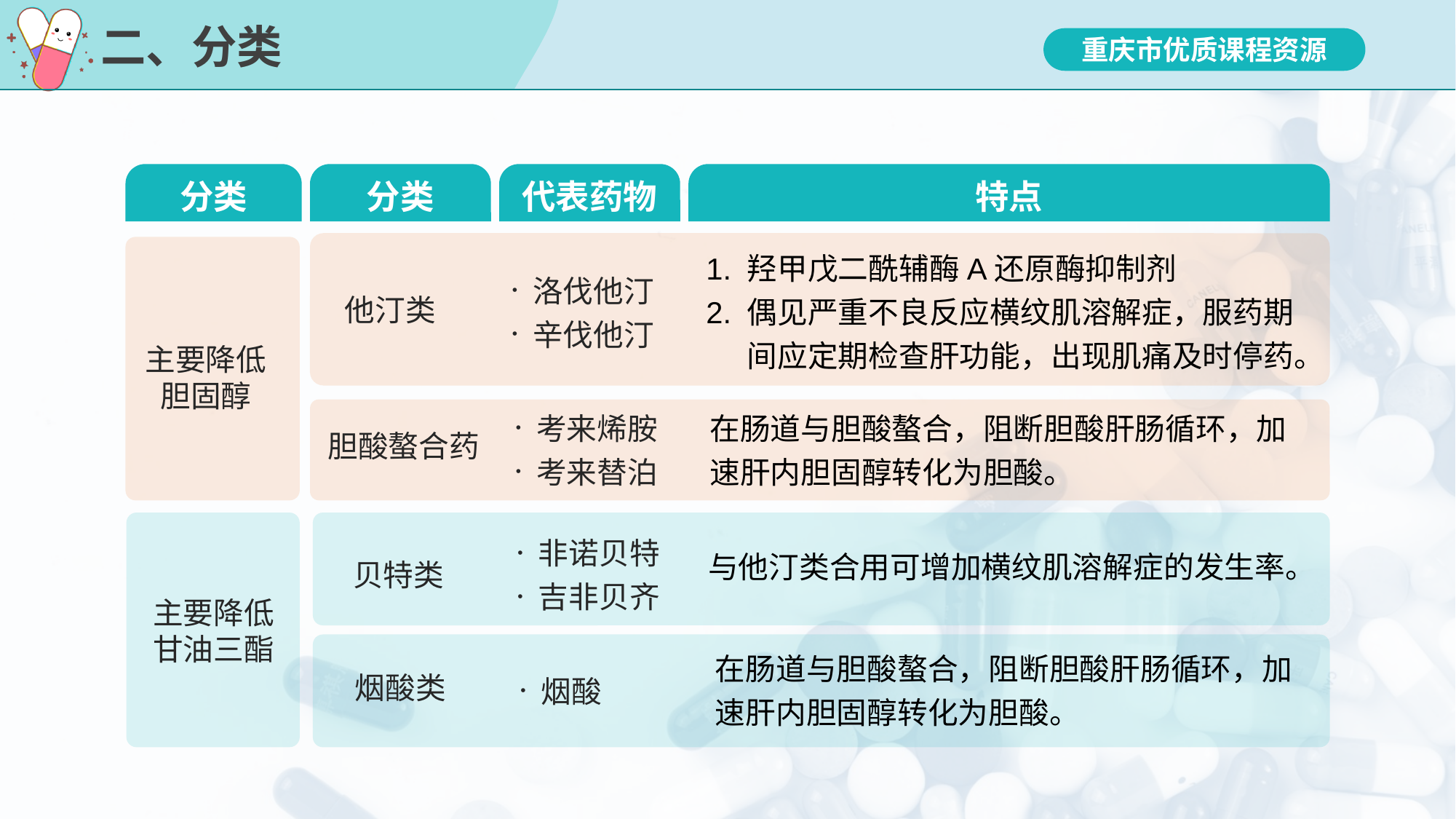

# 二、分类
分类
分类
代表药物
特点

羟甲戊二酰辅酶A还原酶抑制剂
偶见严重不良反应横纹肌溶解症，服药期间应定期检查肝功能，出现肌痛及时停药。
洛伐他汀
辛伐他汀
他汀类

主要降低胆固醇
考来烯胺
考来替泊
在肠道与胆酸螯合，阻断胆酸肝肠循环，加速肝内胆固醇转化为胆酸。

胆酸螯合药

主要降低甘油三酯

非诺贝特
吉非贝齐
与他汀类合用可增加横纹肌溶解症的发生率。
贝特类

在肠道与胆酸螯合，阻断胆酸肝肠循环，加速肝内胆固醇转化为胆酸。
烟酸
烟酸类